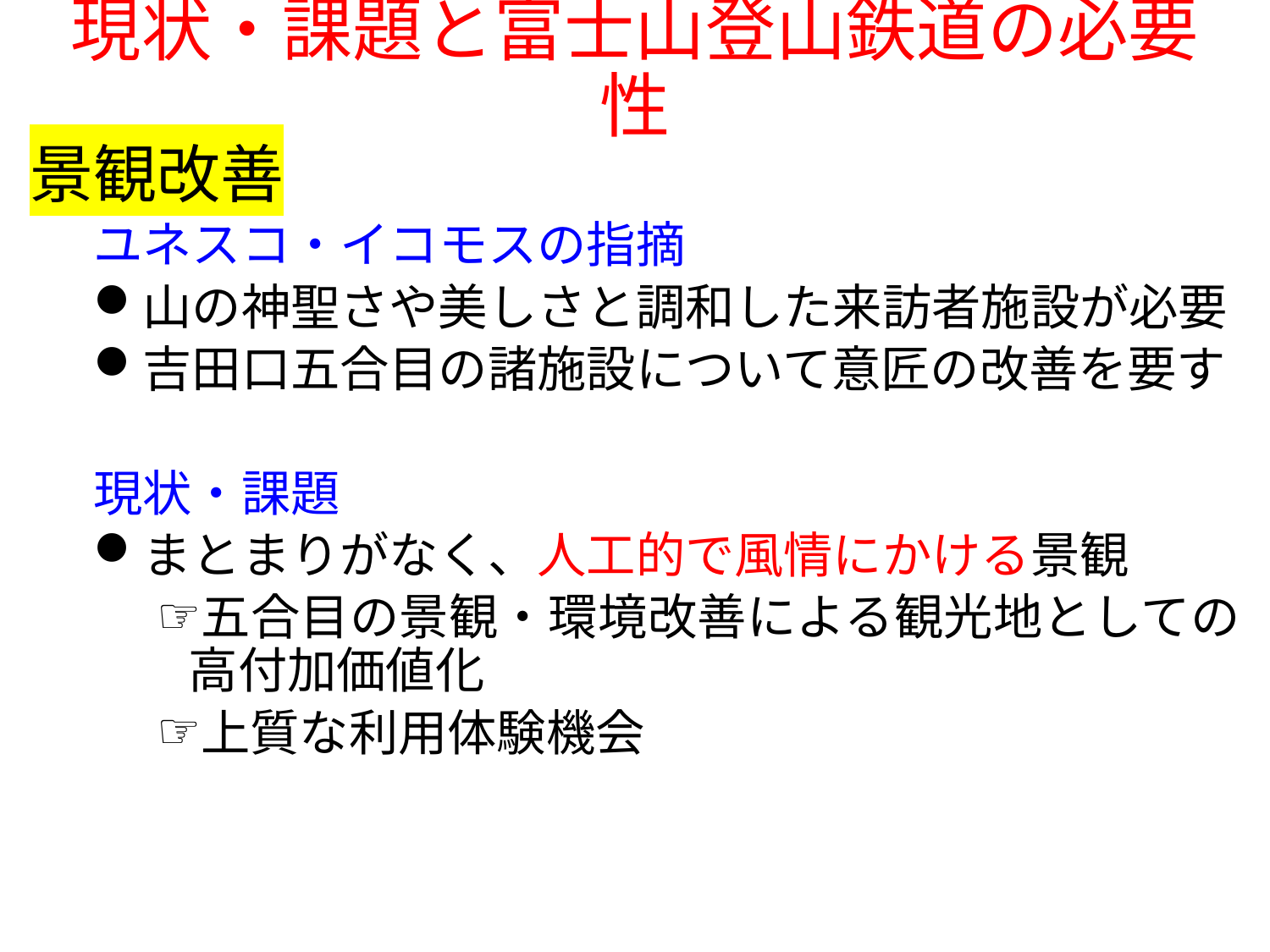

現状・課題と富士山登山鉄道の必要性
景観改善
ユネスコ・イコモスの指摘
山の神聖さや美しさと調和した来訪者施設が必要
吉田口五合目の諸施設について意匠の改善を要す

現状・課題
まとまりがなく、人工的で風情にかける景観
五合目の景観・環境改善による観光地としての高付加価値化
上質な利用体験機会